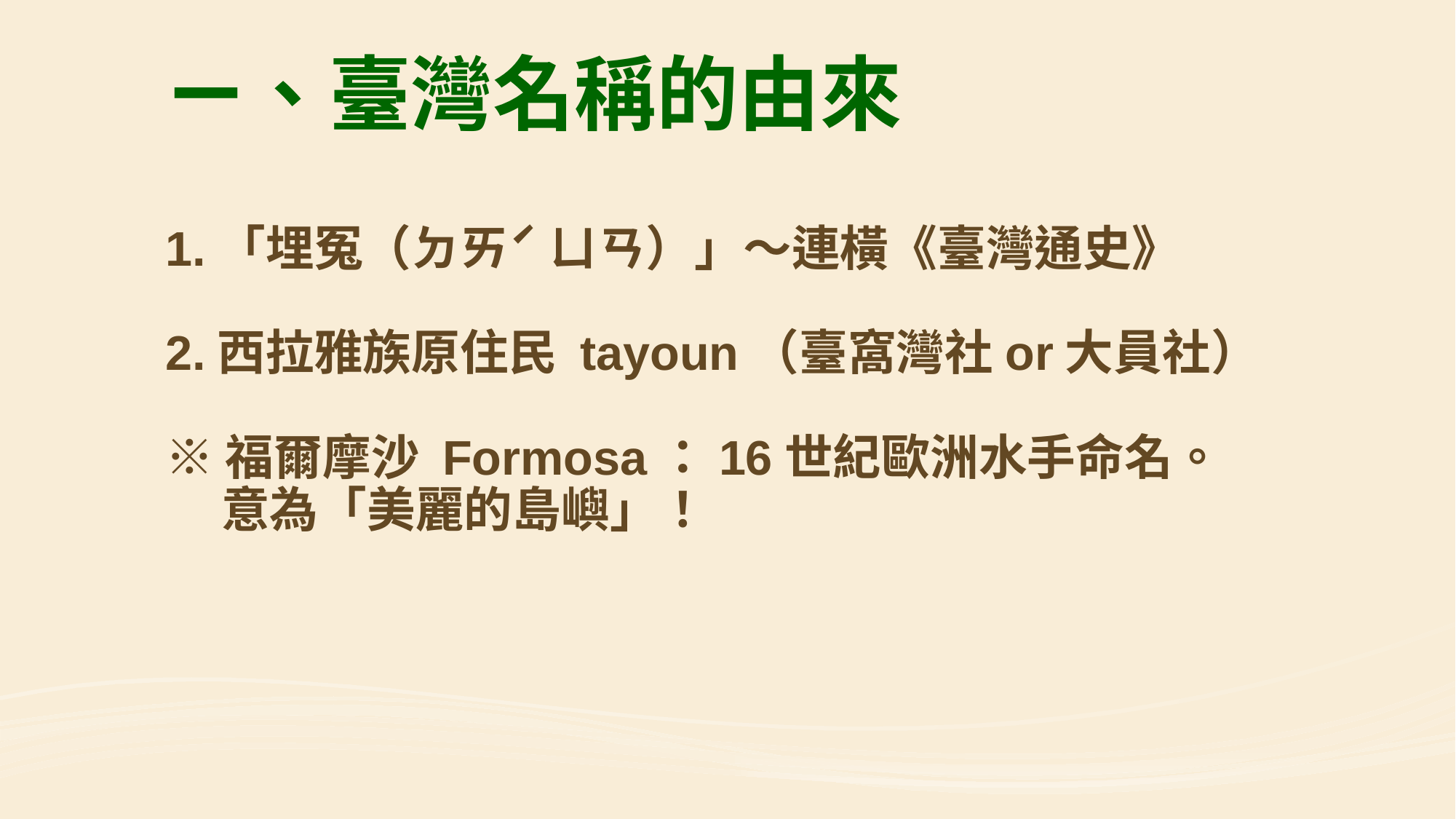

ㄧ、臺灣名稱的由來
1.「埋冤（ㄉㄞˊ ㄩㄢ）」～連橫《臺灣通史》

2.西拉雅族原住民 tayoun（臺窩灣社or大員社）

※福爾摩沙 Formosa：16世紀歐洲水手命名。
    意為「美麗的島嶼」！